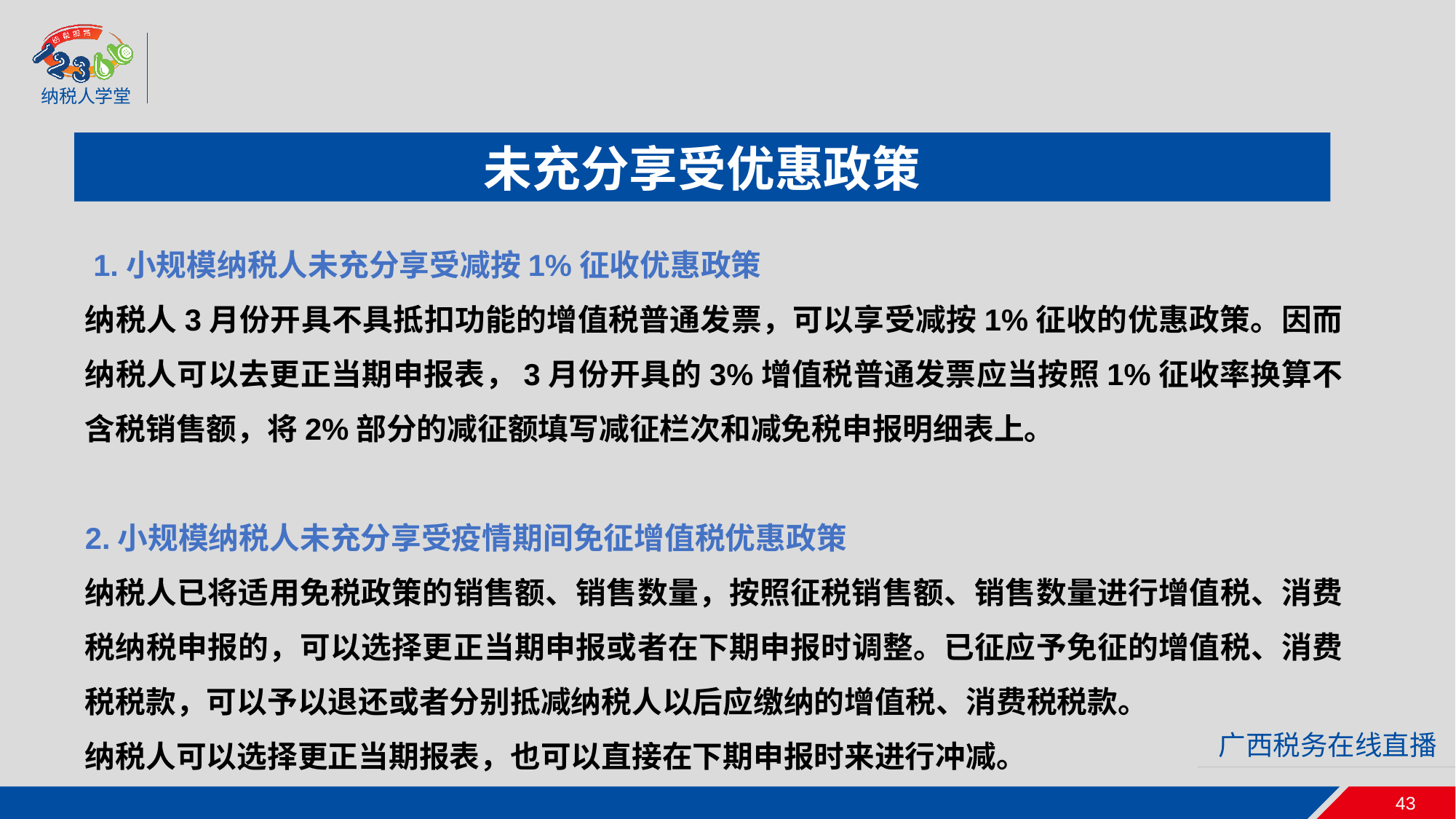

未充分享受优惠政策
 1.小规模纳税人未充分享受减按1%征收优惠政策
纳税人3月份开具不具抵扣功能的增值税普通发票，可以享受减按1%征收的优惠政策。因而纳税人可以去更正当期申报表，3月份开具的3%增值税普通发票应当按照1%征收率换算不含税销售额，将2%部分的减征额填写减征栏次和减免税申报明细表上。

2.小规模纳税人未充分享受疫情期间免征增值税优惠政策
纳税人已将适用免税政策的销售额、销售数量，按照征税销售额、销售数量进行增值税、消费税纳税申报的，可以选择更正当期申报或者在下期申报时调整。已征应予免征的增值税、消费税税款，可以予以退还或者分别抵减纳税人以后应缴纳的增值税、消费税税款。
纳税人可以选择更正当期报表，也可以直接在下期申报时来进行冲减。